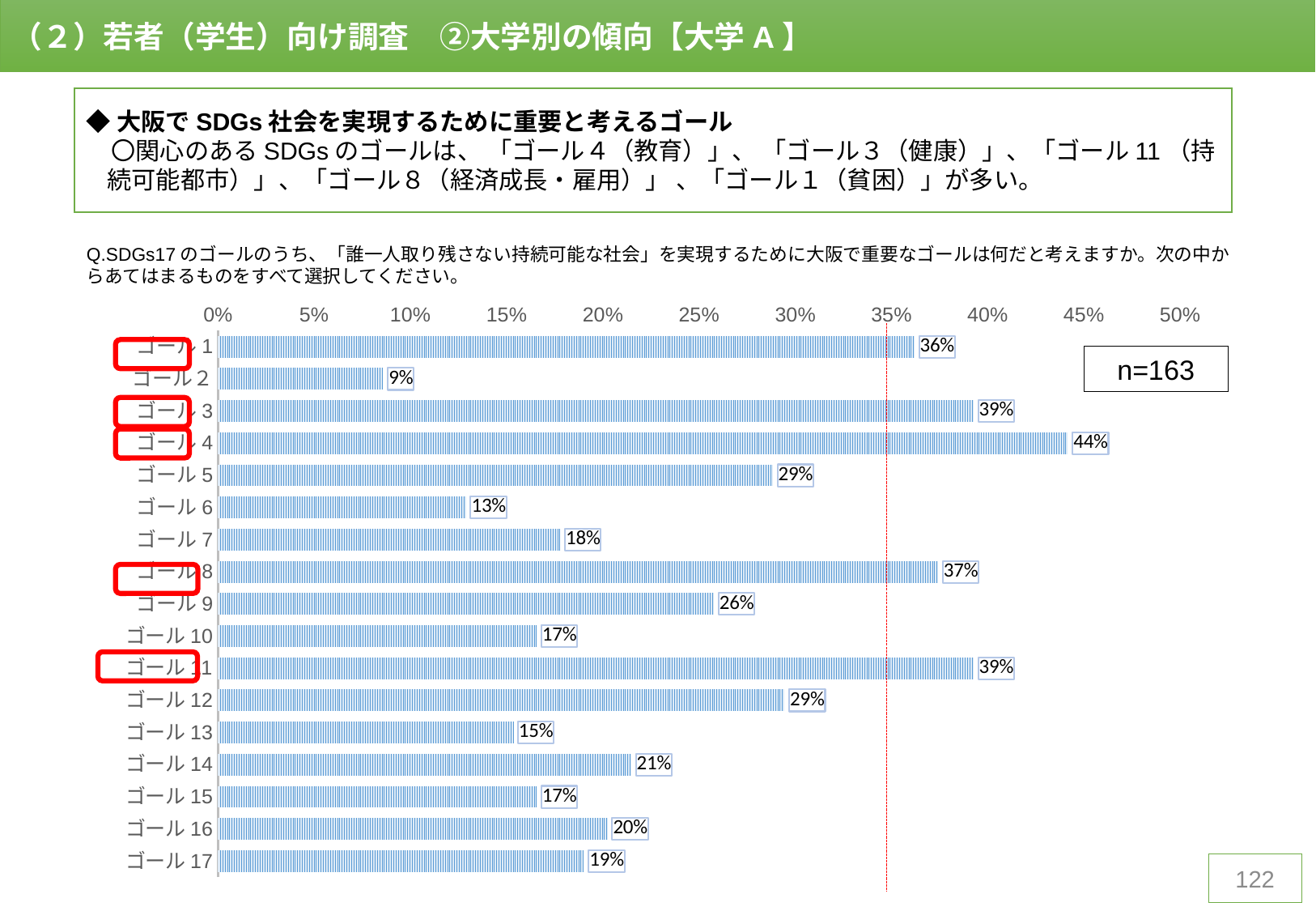

（２）若者（学生）向け調査　②大学別の傾向【大学A】
◆大阪でSDGs社会を実現するために重要と考えるゴール
　〇関心のあるSDGsのゴールは、 「ゴール４（教育）」、 「ゴール３（健康）」、「ゴール11（持続可能都市）」、「ゴール８（経済成長・雇用）」 、「ゴール１（貧困）」が多い。
Q.SDGs17のゴールのうち、「誰一人取り残さない持続可能な社会」を実現するために大阪で重要なゴールは何だと考えますか。次の中からあてはまるものをすべて選択してください。

### Chart

| Category |  |
|---|---|
| ゴール1 | 0.3619631901840491 |
| ゴール２ | 0.08588957055214724 |
| ゴール3 | 0.39263803680981596 |
| ゴール4 | 0.44171779141104295 |
| ゴール5 | 0.2883435582822086 |
| ゴール6 | 0.12883435582822086 |
| ゴール7 | 0.17791411042944785 |
| ゴール8 | 0.37423312883435583 |
| ゴール9 | 0.25766871165644173 |
| ゴール10 | 0.1656441717791411 |
| ゴール11 | 0.39263803680981596 |
| ゴール12 | 0.294478527607362 |
| ゴール13 | 0.15337423312883436 |
| ゴール14 | 0.2147239263803681 |
| ゴール15 | 0.1656441717791411 |
| ゴール16 | 0.20245398773006135 |
| ゴール17 | 0.1901840490797546 |
n=163

122